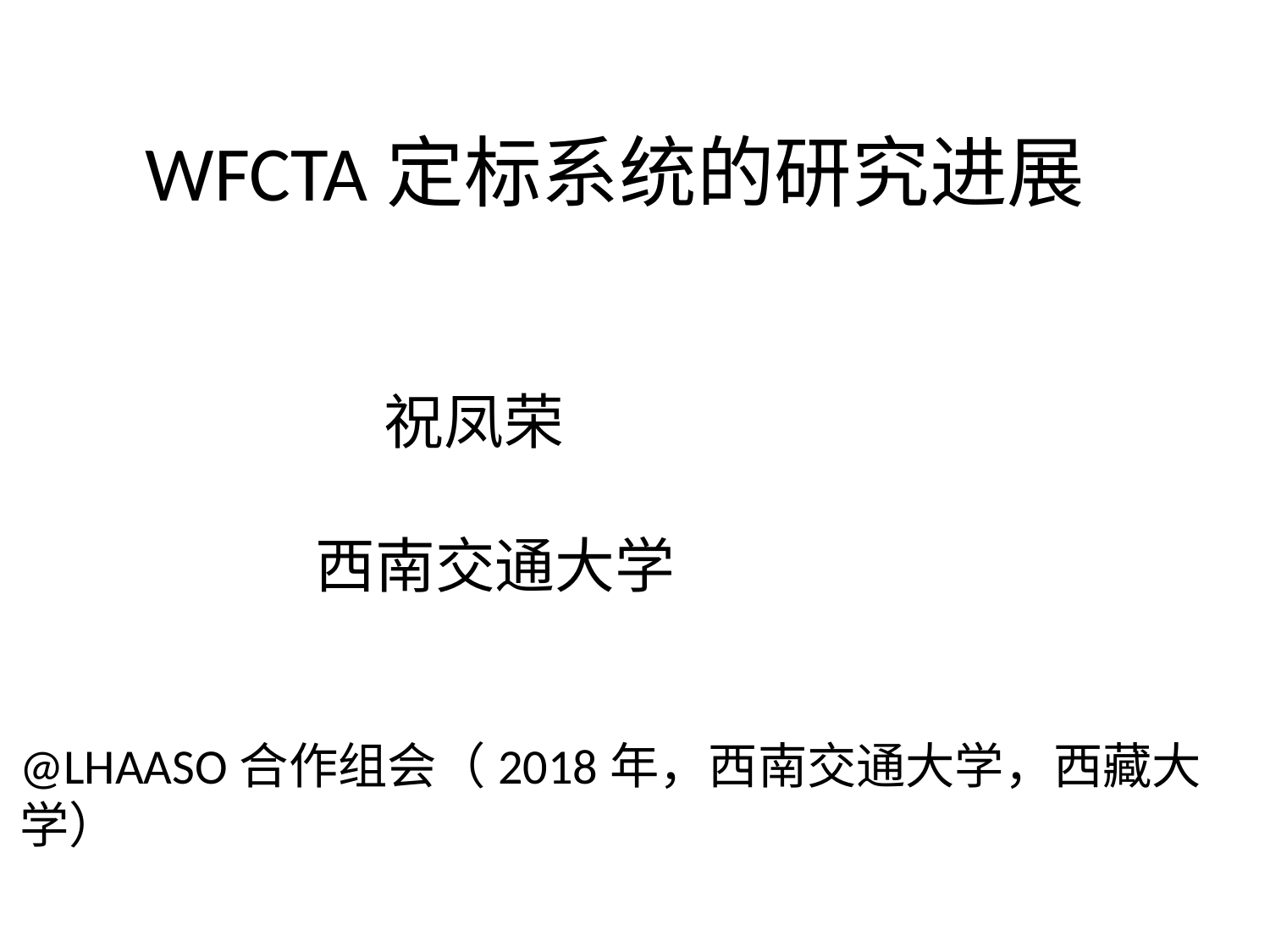

# WFCTA定标系统的研究进展
    祝凤荣

西南交通大学
@LHAASO合作组会（2018年，西南交通大学，西藏大学）